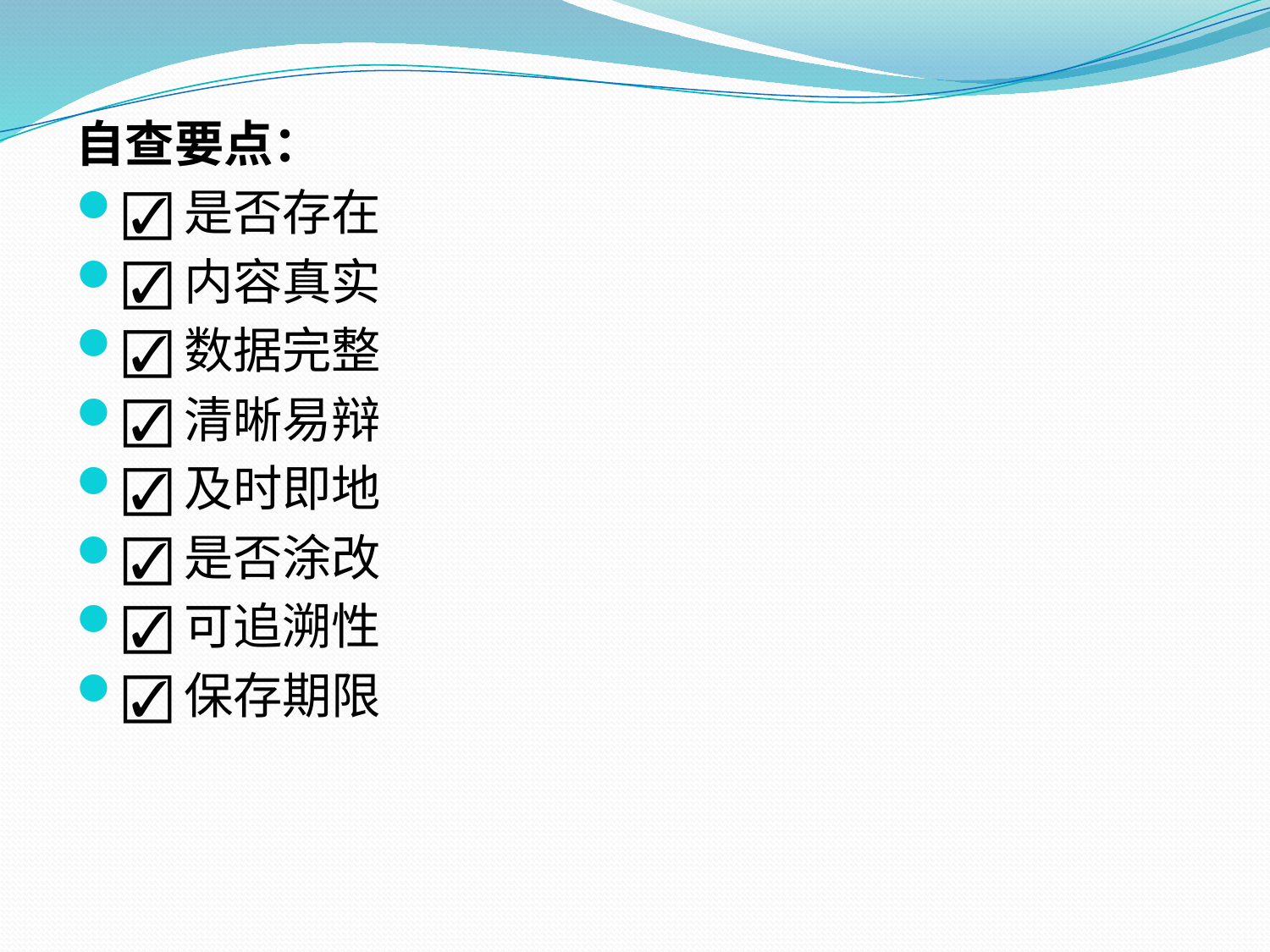

自查要点：
☑是否存在
☑内容真实
☑数据完整
☑清晰易辩
☑及时即地
☑是否涂改
☑可追溯性
☑保存期限